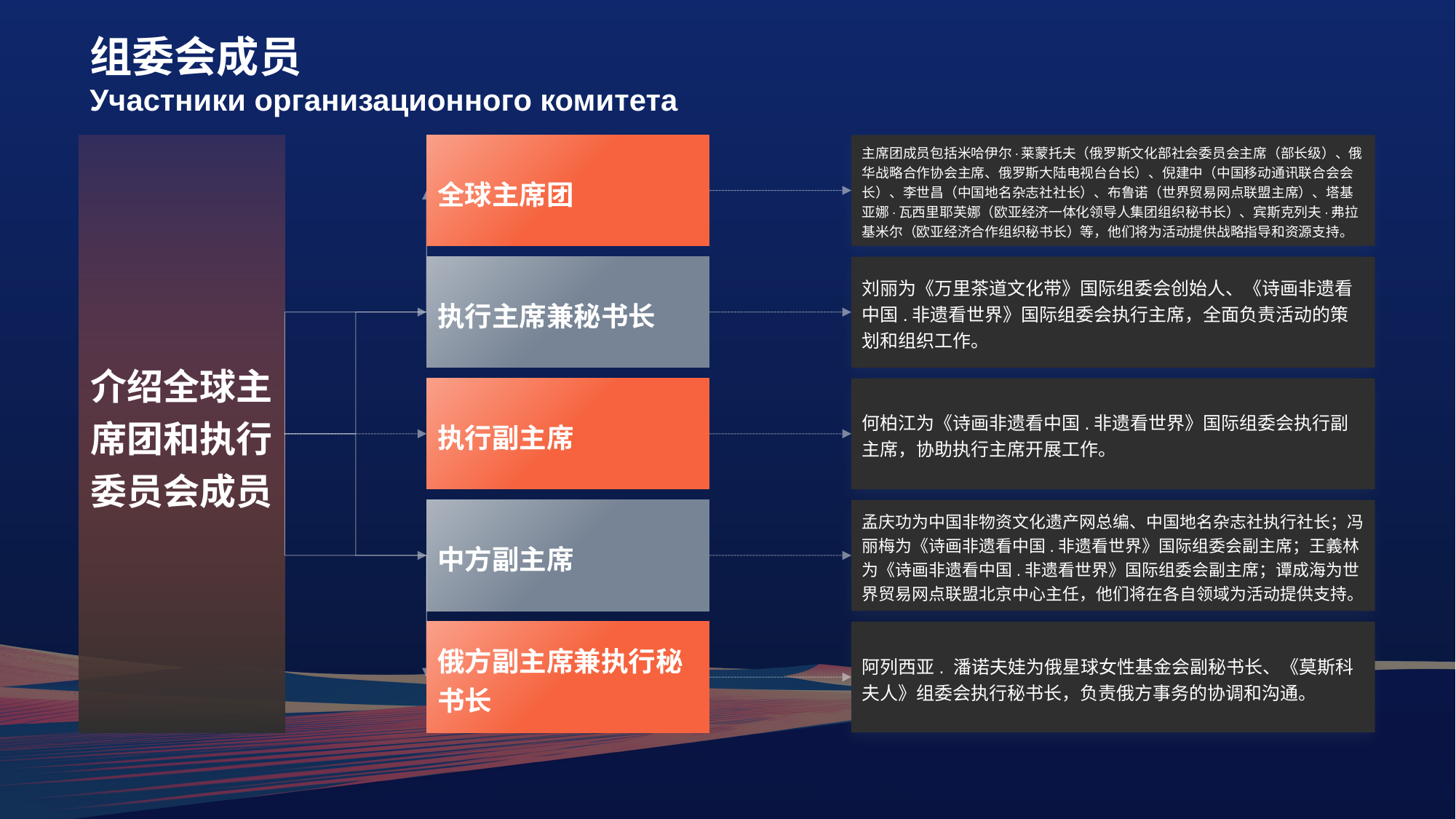

# 组委会成员 Участники организационного комитета
介绍全球主席团和执行委员会成员
全球主席团
主席团成员包括米哈伊尔·莱蒙托夫（俄罗斯文化部社会委员会主席（部长级）、俄华战略合作协会主席、俄罗斯大陆电视台台长）、倪建中（中国移动通讯联合会会长）、李世昌（中国地名杂志社社长）、布鲁诺（世界贸易网点联盟主席）、塔基亚娜·瓦西里耶芙娜（欧亚经济一体化领导人集团组织秘书长）、宾斯克列夫·弗拉基米尔（欧亚经济合作组织秘书长）等，他们将为活动提供战略指导和资源支持。
刘丽为《万里茶道文化带》国际组委会创始人、《诗画非遗看中国.非遗看世界》国际组委会执行主席，全面负责活动的策划和组织工作。
执行主席兼秘书长
何柏江为《诗画非遗看中国.非遗看世界》国际组委会执行副主席，协助执行主席开展工作。
执行副主席
孟庆功为中国非物资文化遗产网总编、中国地名杂志社执行社长；冯丽梅为《诗画非遗看中国.非遗看世界》国际组委会副主席；王義林为《诗画非遗看中国.非遗看世界》国际组委会副主席；谭成海为世界贸易网点联盟北京中心主任，他们将在各自领域为活动提供支持。
中方副主席
俄方副主席兼执行秘书长
阿列西亚. 潘诺夫娃为俄星球女性基金会副秘书长、《莫斯科夫人》组委会执行秘书长，负责俄方事务的协调和沟通。